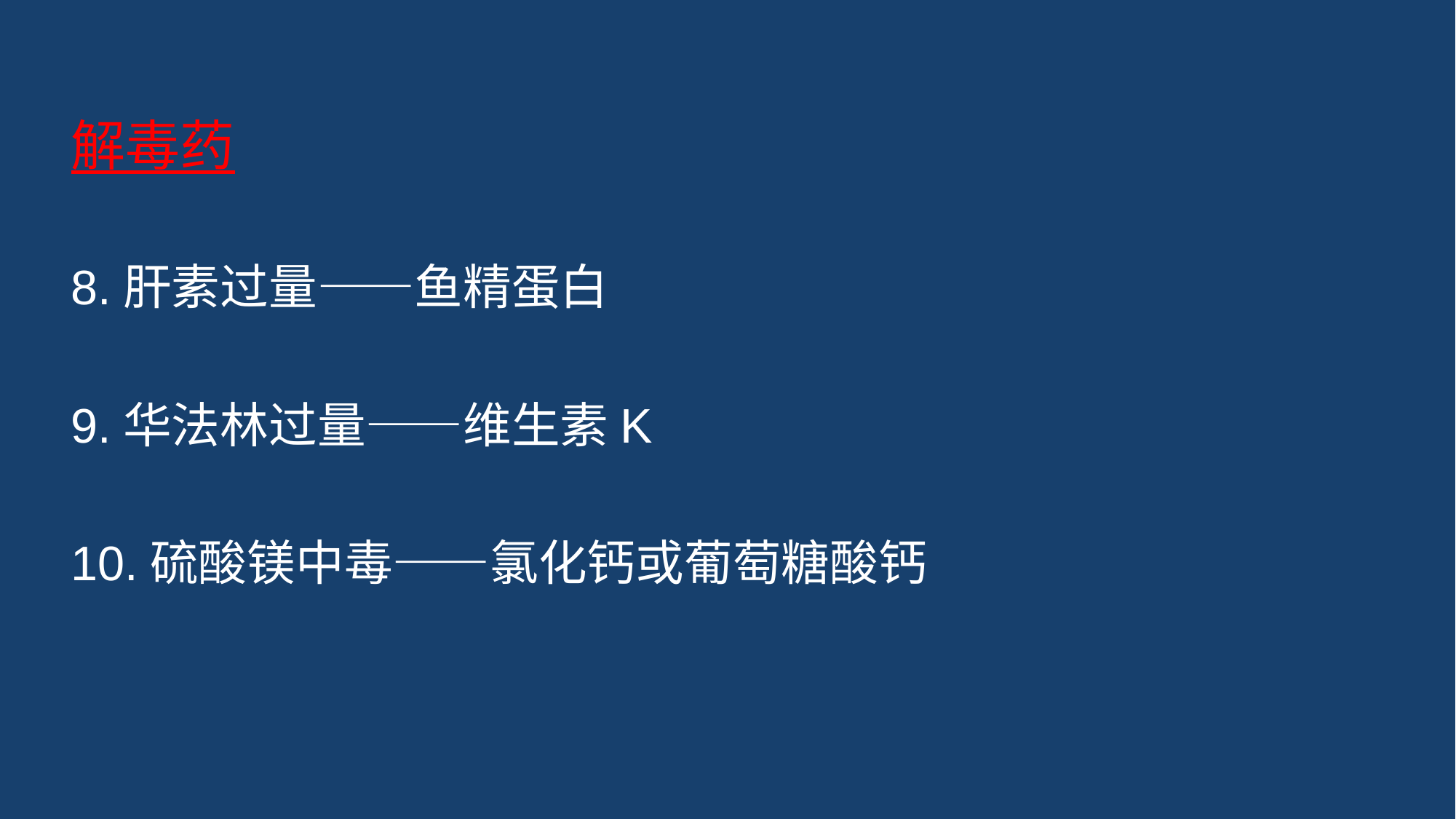

解毒药
8.肝素过量——鱼精蛋白
9.华法林过量——维生素K
10.硫酸镁中毒——氯化钙或葡萄糖酸钙